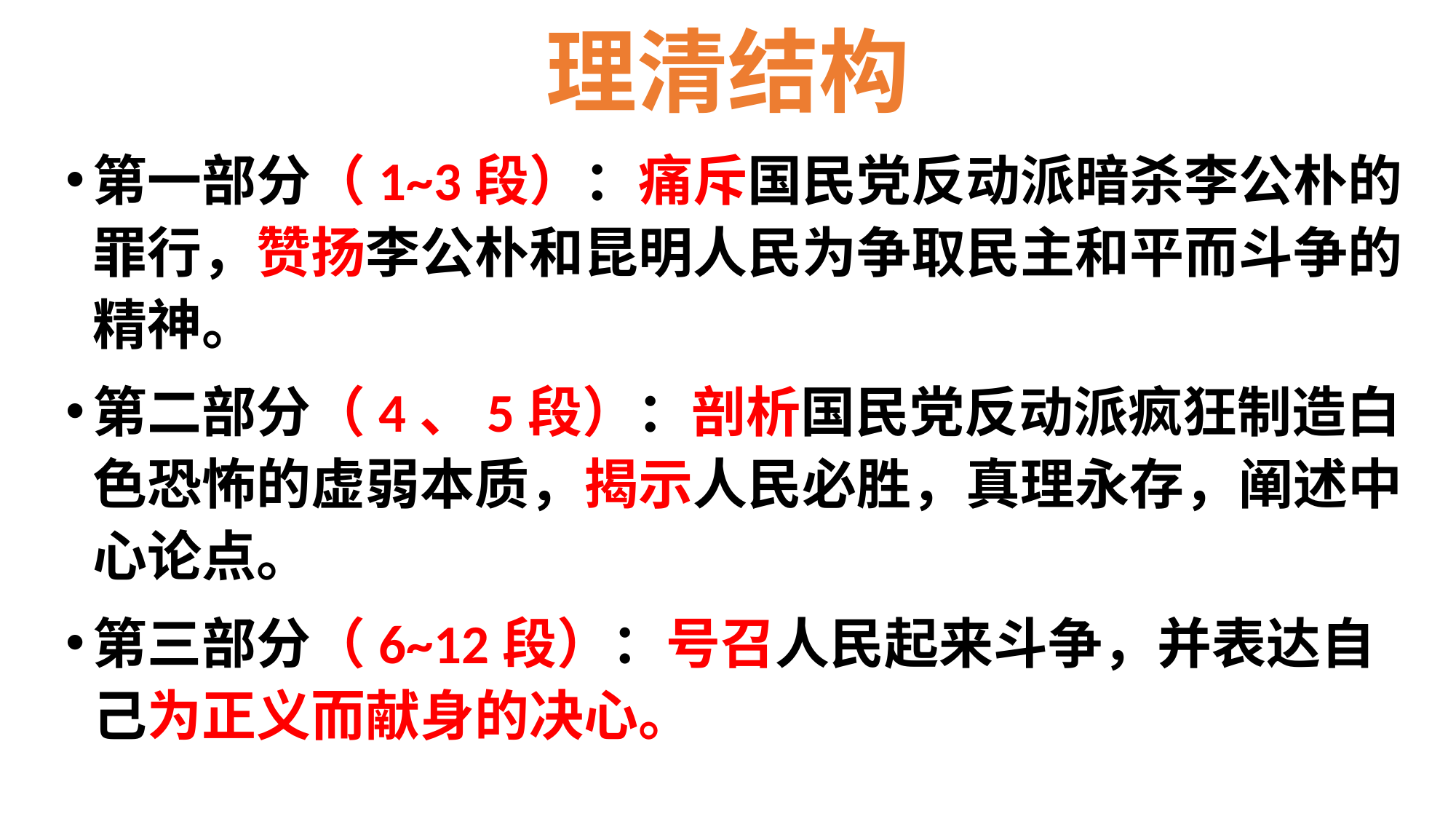

# 理清结构
第一部分（1~3段）：痛斥国民党反动派暗杀李公朴的罪行，赞扬李公朴和昆明人民为争取民主和平而斗争的精神。
第二部分（4、5段）：剖析国民党反动派疯狂制造白色恐怖的虚弱本质，揭示人民必胜，真理永存，阐述中心论点。
第三部分（6~12段）：号召人民起来斗争，并表达自己为正义而献身的决心。